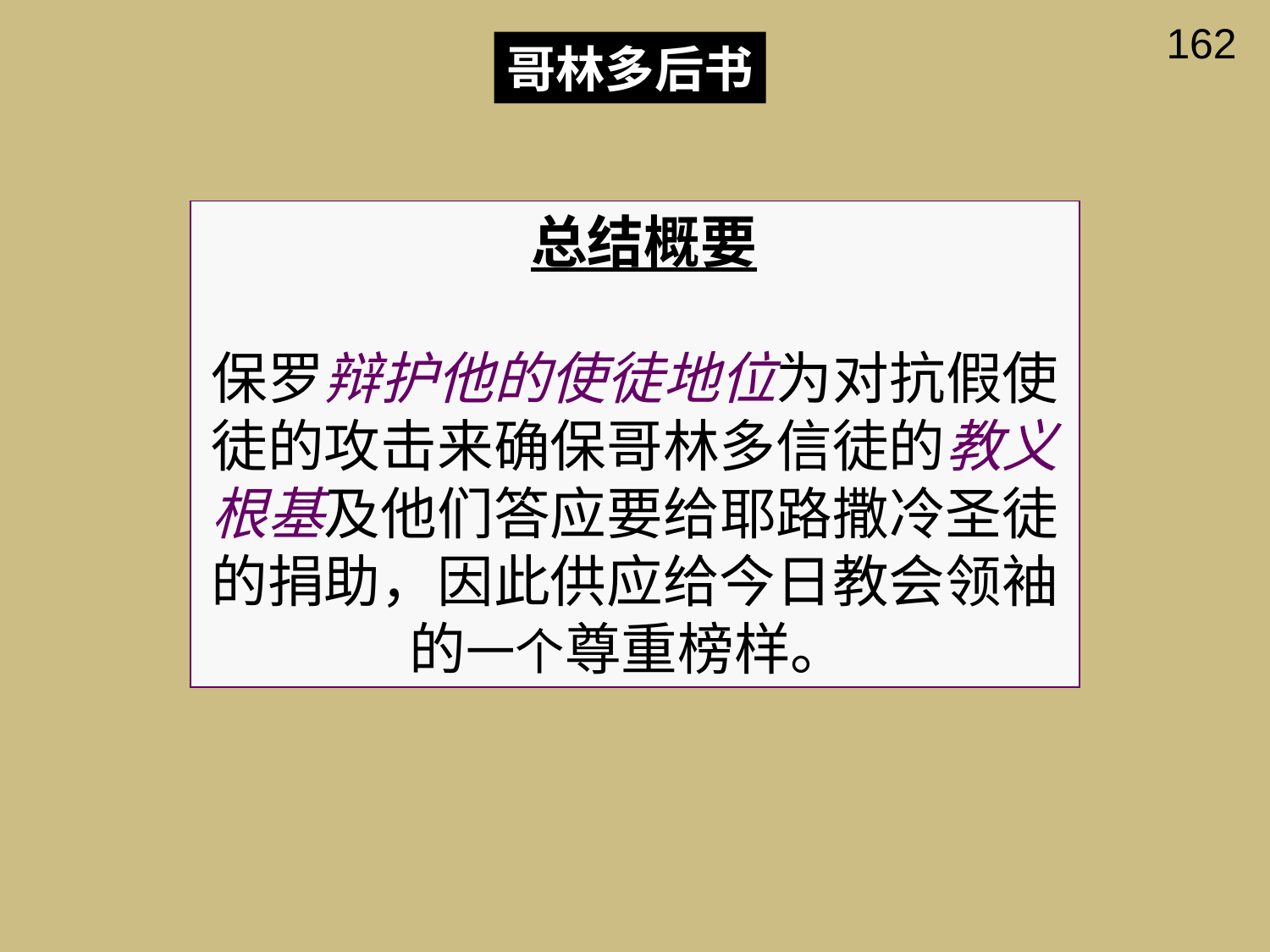

162
哥林多后书

保罗辩护他的使徒地位为对抗假使徒的攻击来确保哥林多信徒的教义根基及他们答应要给耶路撒冷圣徒的捐助，因此供应给今日教会领袖的一个尊重榜样。
总结概要